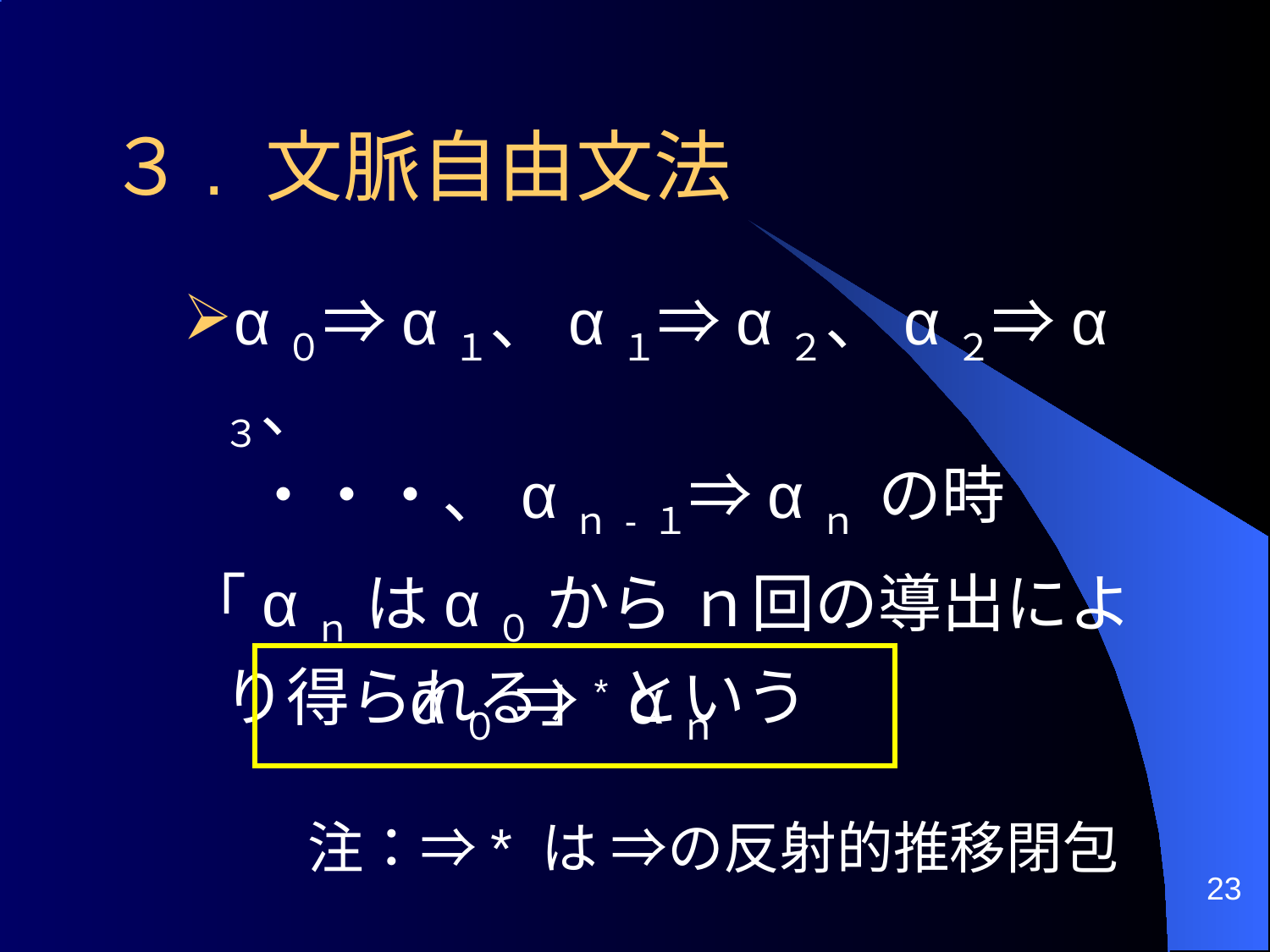

# ３. 文脈自由文法
α０⇒α１、α１⇒α２、α２⇒α３、
  ・・・、αｎ-１⇒αｎ  の時
「αｎ はα０ から ｎ回の導出により得られる」 という
α０  ⇒*  αｎ
注：⇒* は ⇒の反射的推移閉包
23